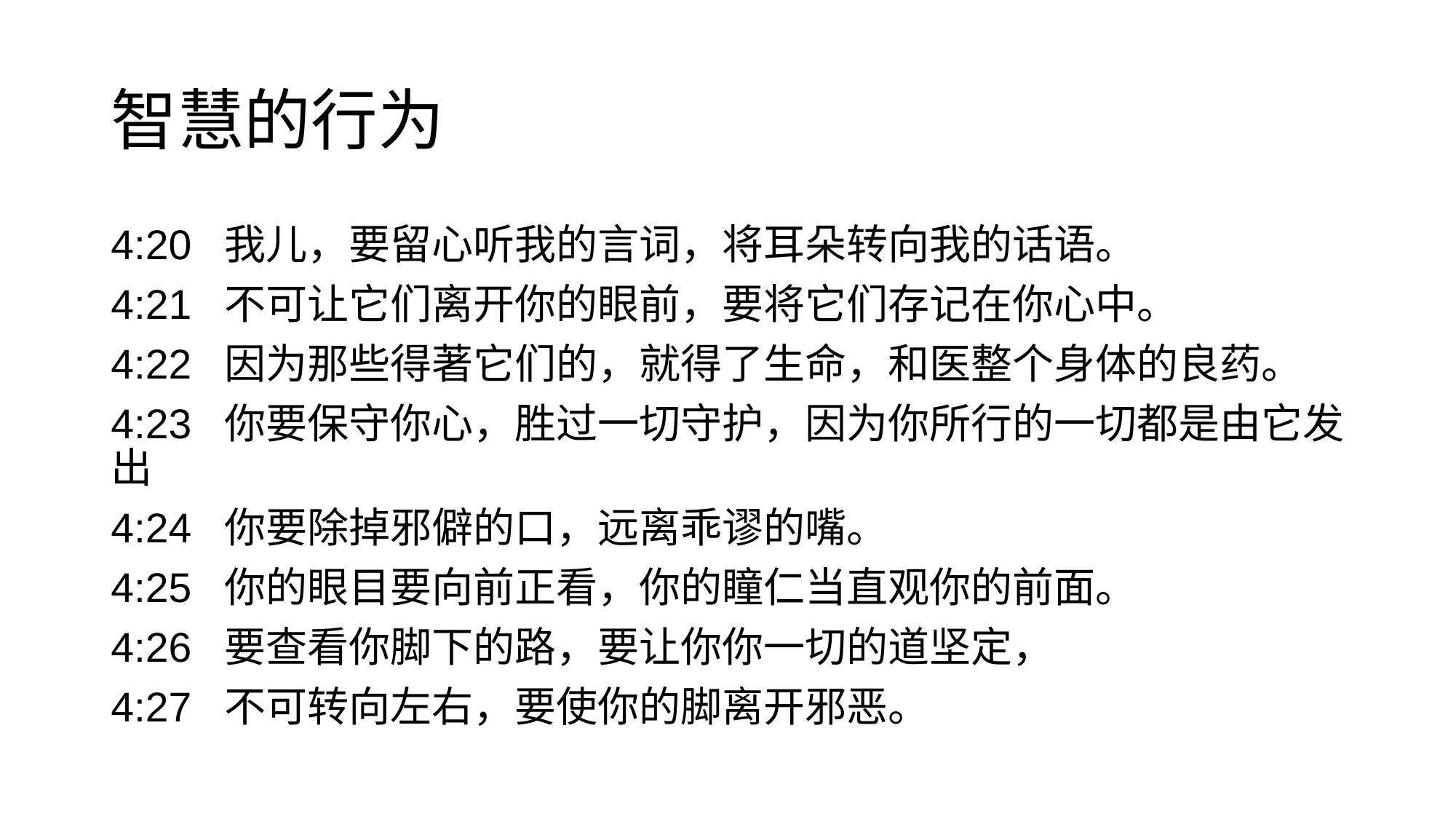

# 智慧的行为
4:20  我儿，要留心听我的言词，将耳朵转向我的话语。
4:21  不可让它们离开你的眼前，要将它们存记在你心中。
4:22  因为那些得著它们的，就得了生命，和医整个身体的良药。
4:23  你要保守你心，胜过一切守护，因为你所行的一切都是由它发出
4:24  你要除掉邪僻的口，远离乖谬的嘴。
4:25  你的眼目要向前正看，你的瞳仁当直观你的前面。
4:26  要查看你脚下的路，要让你你一切的道坚定，
4:27  不可转向左右，要使你的脚离开邪恶。